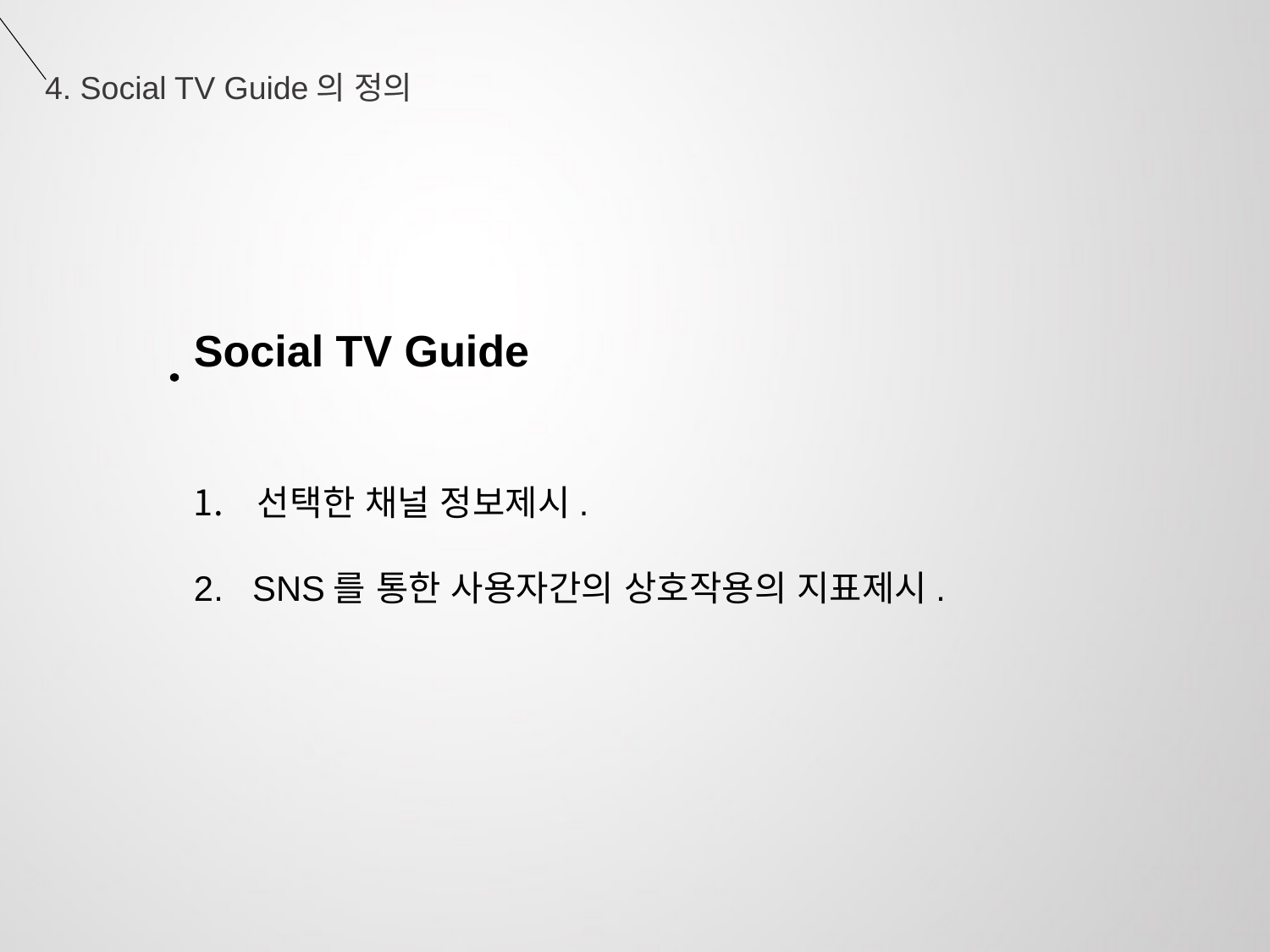

4. Social TV Guide의 정의

Social TV Guide

선택한 채널 정보제시.

2.   SNS를 통한 사용자간의 상호작용의 지표제시.